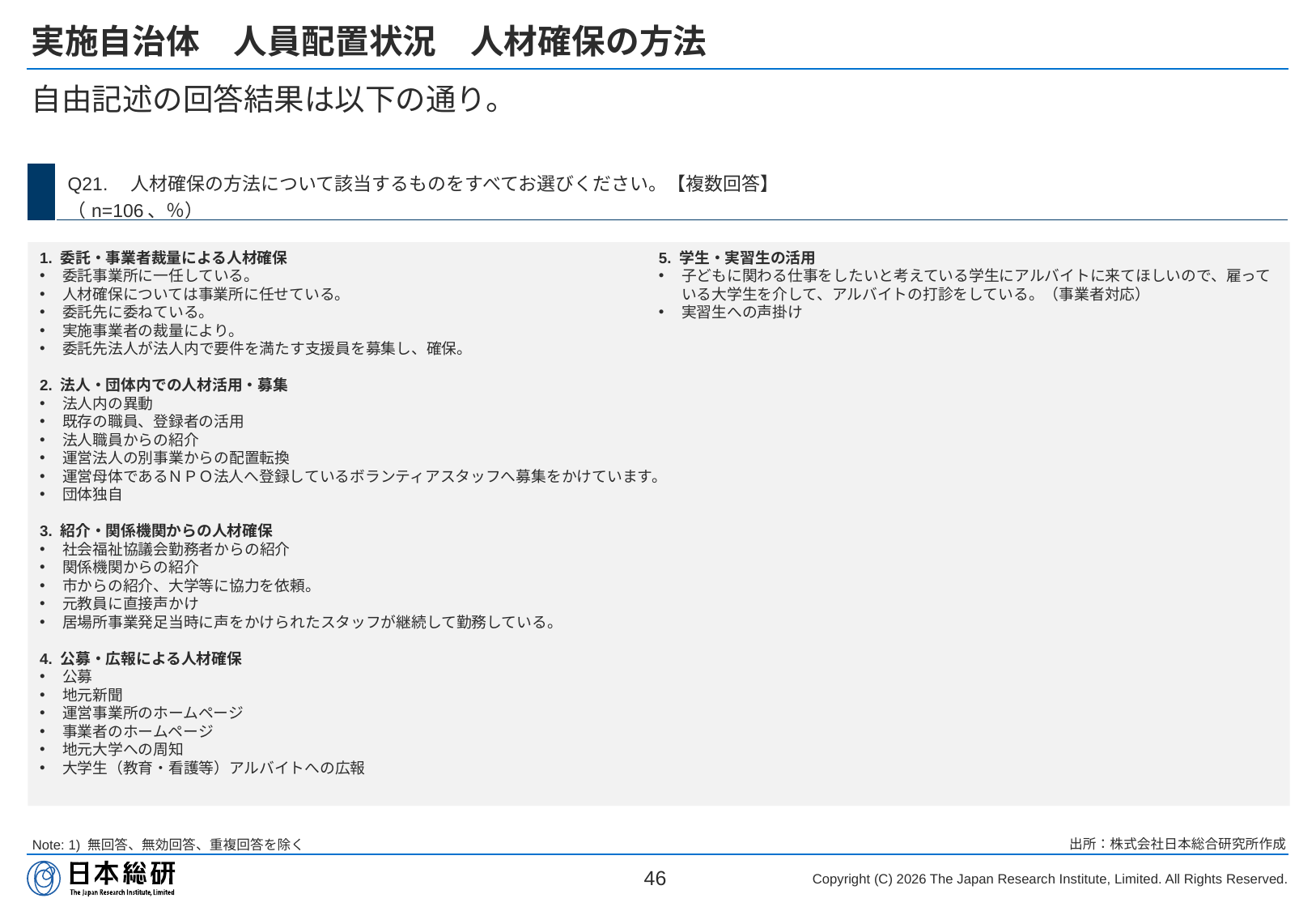

# 実施自治体　人員配置状況　人材確保の方法
自由記述の回答結果は以下の通り。
|  | Q21.　人材確保の方法について該当するものをすべてお選びください。【複数回答】 （n=106、％） |
| --- | --- |
1. 委託・事業者裁量による人材確保
委託事業所に一任している。
人材確保については事業所に任せている。
委託先に委ねている。
実施事業者の裁量により。
委託先法人が法人内で要件を満たす支援員を募集し、確保。

2. 法人・団体内での人材活用・募集
法人内の異動
既存の職員、登録者の活用
法人職員からの紹介
運営法人の別事業からの配置転換
運営母体であるＮＰＯ法人へ登録しているボランティアスタッフへ募集をかけています。
団体独自

3. 紹介・関係機関からの人材確保
社会福祉協議会勤務者からの紹介
関係機関からの紹介
市からの紹介、大学等に協力を依頼。
元教員に直接声かけ
居場所事業発足当時に声をかけられたスタッフが継続して勤務している。

4. 公募・広報による人材確保
公募
地元新聞
運営事業所のホームページ
事業者のホームページ
地元大学への周知
大学生（教育・看護等）アルバイトへの広報

5. 学生・実習生の活用
子どもに関わる仕事をしたいと考えている学生にアルバイトに来てほしいので、雇っている大学生を介して、アルバイトの打診をしている。（事業者対応）
実習生への声掛け

出所：株式会社日本総合研究所作成
Note: 1) 無回答、無効回答、重複回答を除く